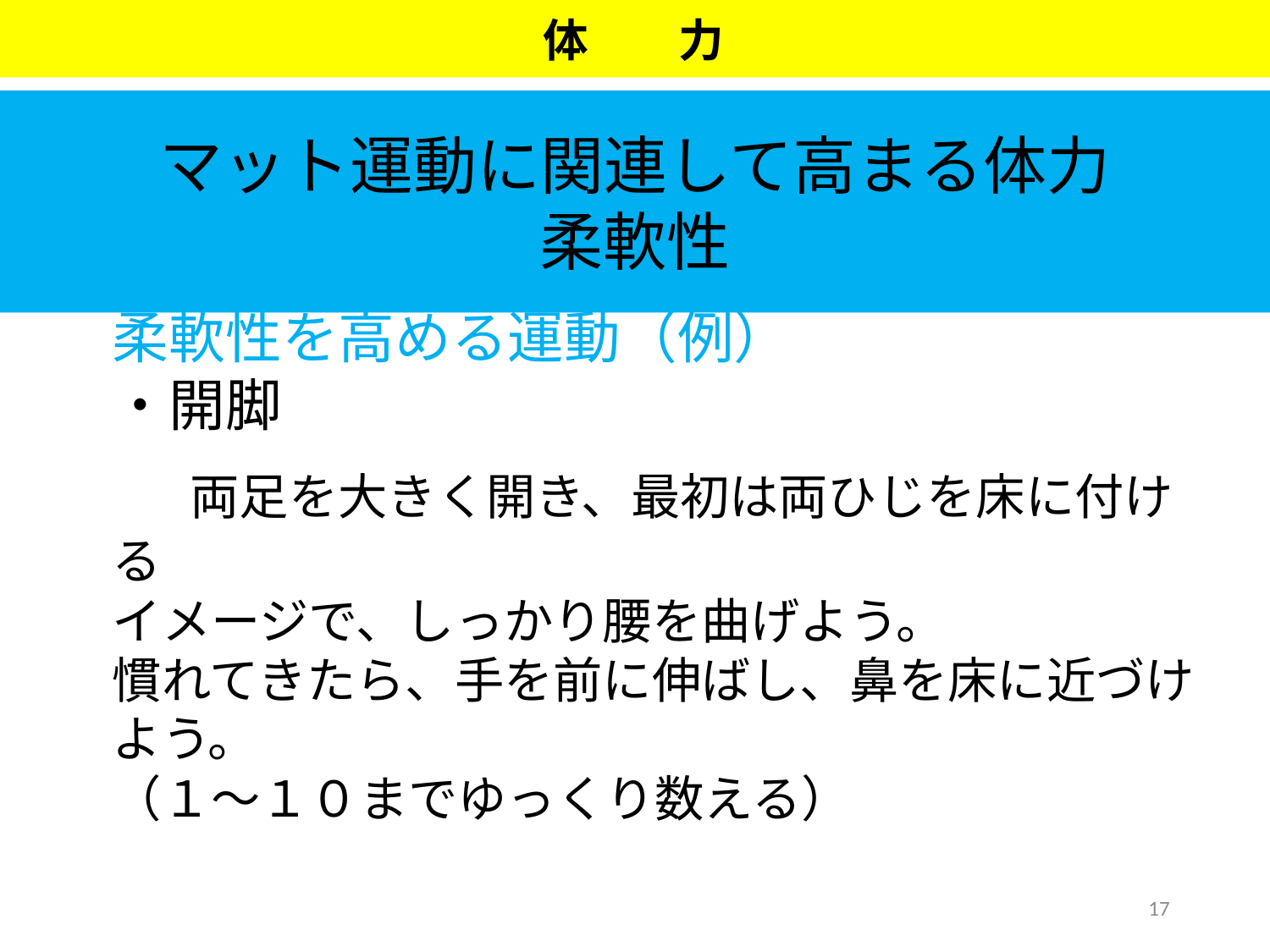

体　　力
マット運動に関連して高まる体力
柔軟性

柔軟性を高める運動（例）
・開脚
　両足を大きく開き、最初は両ひじを床に付ける
イメージで、しっかり腰を曲げよう。
慣れてきたら、手を前に伸ばし、鼻を床に近づけよう。
（１～１０までゆっくり数える）

17